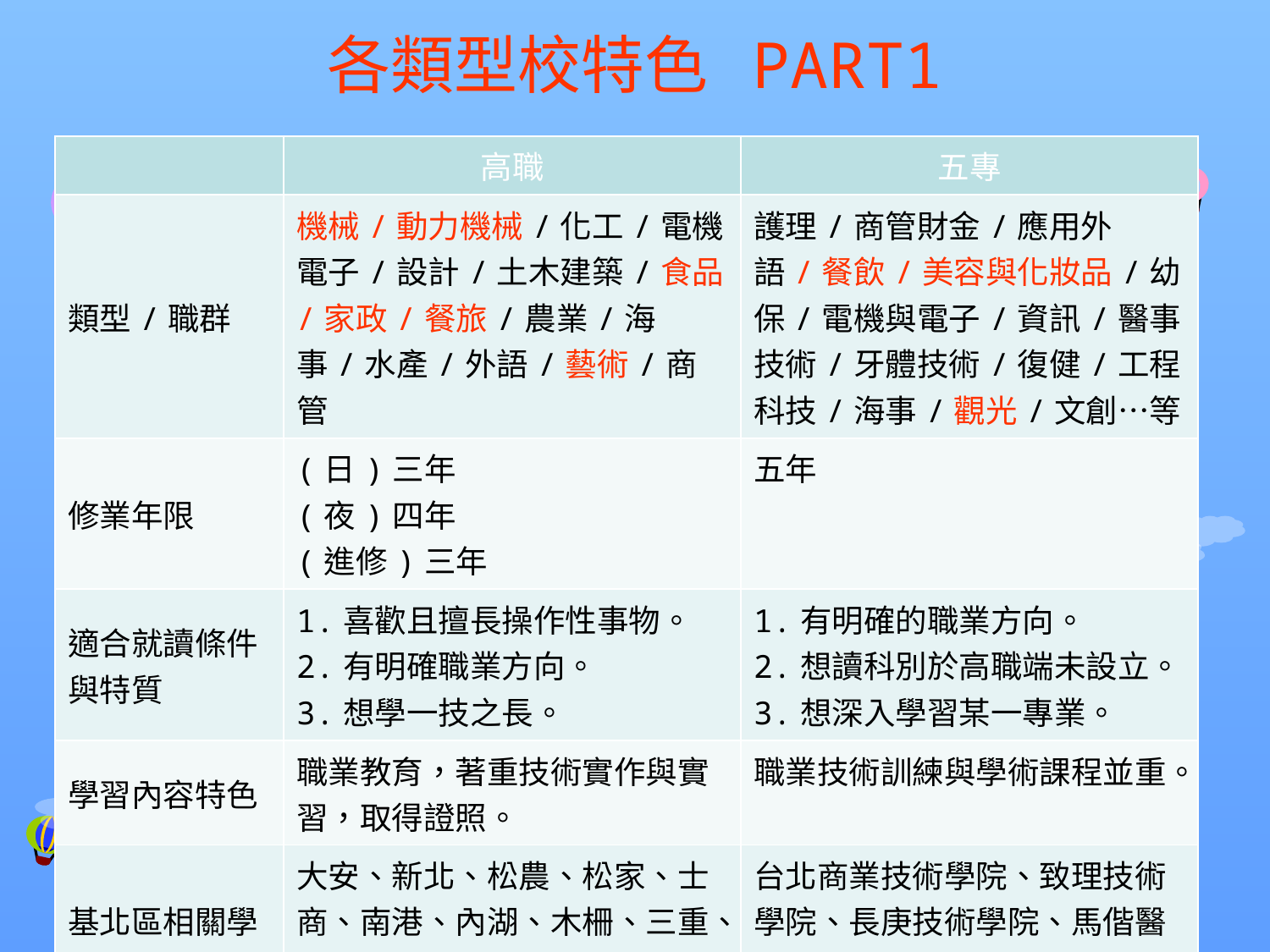

# 各類型校特色  PART1
|  | 高職 | 五專 |
| --- | --- | --- |
| 類型/職群 | 機械/動力機械/化工/電機電子/設計/土木建築/食品/家政/餐旅/農業/海事/水產/外語/藝術/商管 | 護理/商管財金/應用外語/餐飲/美容與化妝品/幼保/電機與電子/資訊/醫事技術/牙體技術/復健/工程科技/海事/觀光/文創…等 |
| 修業年限 | (日)三年 (夜)四年 (進修)三年 | 五年 |
| 適合就讀條件與特質 | 1.喜歡且擅長操作性事物。 2.有明確職業方向。 3.想學一技之長。 | 1.有明確的職業方向。 2.想讀科別於高職端未設立。 3.想深入學習某一專業。 |
| 學習內容特色 | 職業教育，著重技術實作與實習，取得證照。 | 職業技術訓練與學術課程並重。 |
| 基北區相關學校舉例 | 大安、新北、松農、松家、士商、南港、內湖、木柵、三重、淡水商工、金甌、智光、樹人、能仁、莊敬、南強、育達…等 | 台北商業技術學院、致理技術學院、長庚技術學院、馬偕醫護專科學校、耕莘健康管理專科學校…等。 |